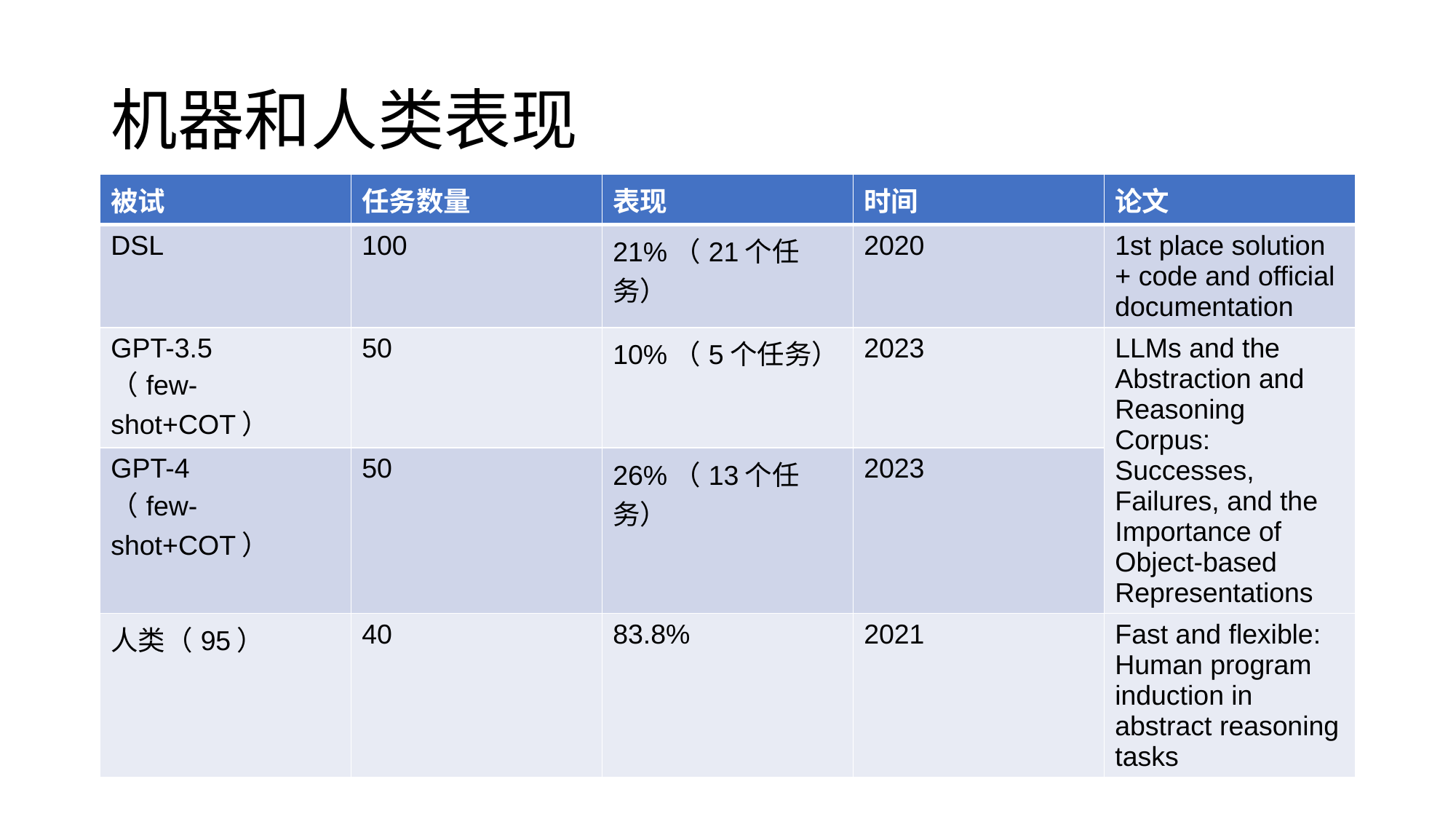

# 机器和人类表现
| 被试 | 任务数量 | 表现 | 时间 | 论文 |
| --- | --- | --- | --- | --- |
| DSL | 100 | 21%（21个任务） | 2020 | 1st place solution + code and official documentation |
| GPT-3.5 （few-shot+COT） | 50 | 10%（5个任务） | 2023 | LLMs and the Abstraction and Reasoning Corpus: Successes, Failures, and the Importance of Object-based Representations |
| GPT-4 （few-shot+COT） | 50 | 26%（13个任务） | 2023 |  |
| 人类（95） | 40 | 83.8% | 2021 | Fast and flexible: Human program induction in abstract reasoning tasks |